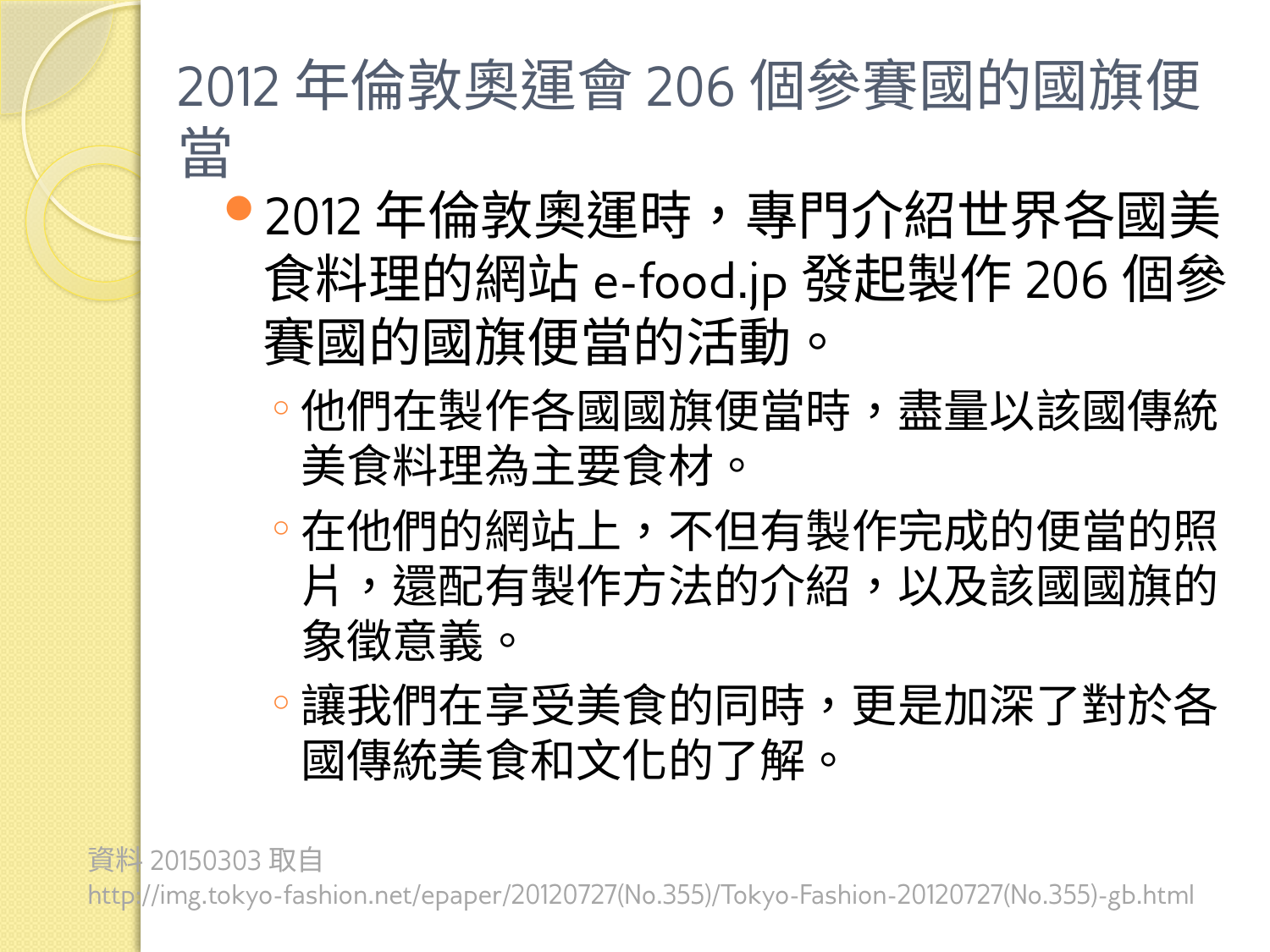

# 2012年倫敦奧運會206個參賽國的國旗便當
2012年倫敦奧運時，專門介紹世界各國美食料理的網站e-food.jp發起製作206個參賽國的國旗便當的活動。
他們在製作各國國旗便當時，盡量以該國傳統美食料理為主要食材。
在他們的網站上，不但有製作完成的便當的照片，還配有製作方法的介紹，以及該國國旗的象徵意義。
讓我們在享受美食的同時，更是加深了對於各國傳統美食和文化的了解。
資料20150303取自
http://img.tokyo-fashion.net/epaper/20120727(No.355)/Tokyo-Fashion-20120727(No.355)-gb.html